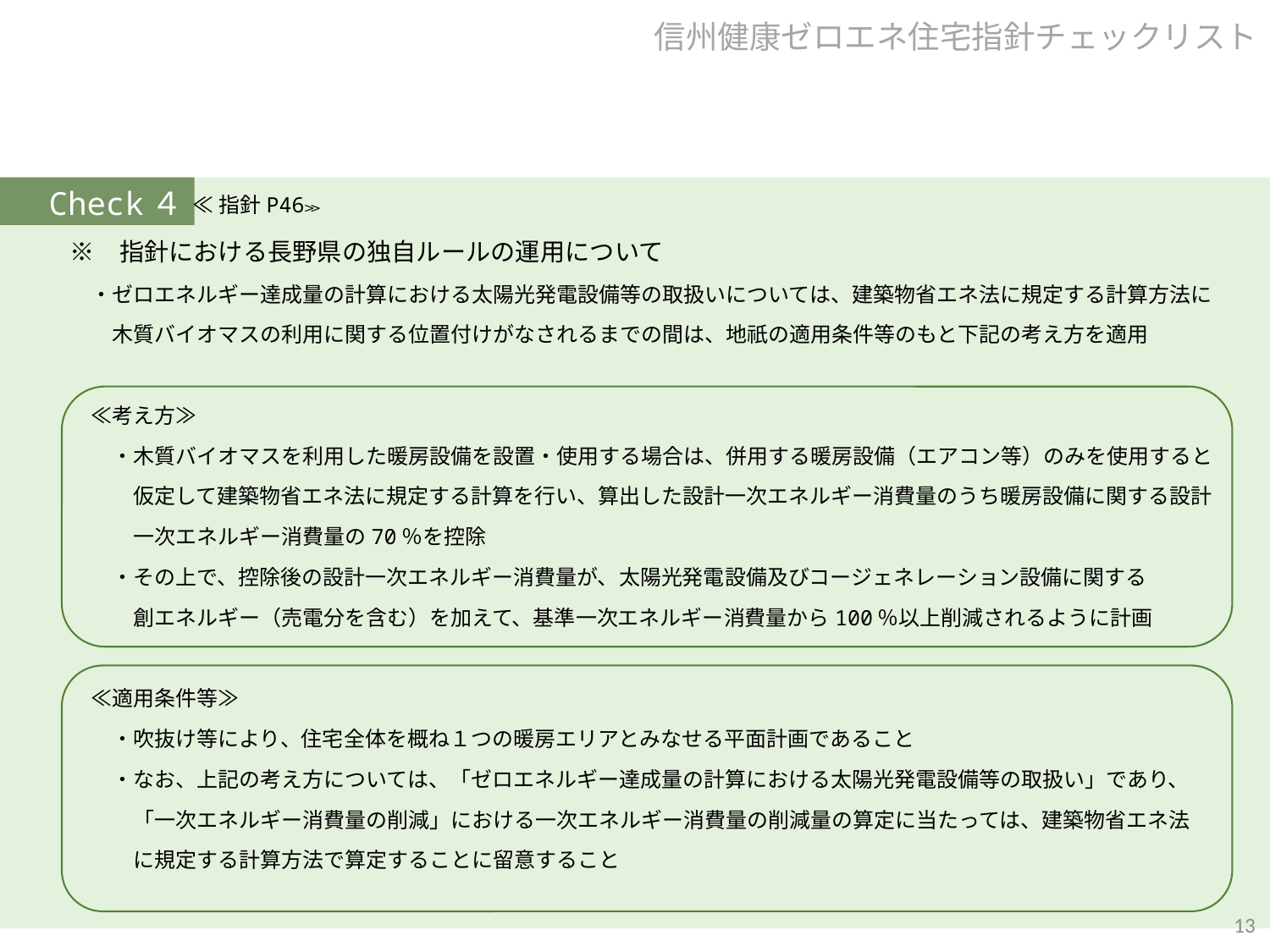

信州健康ゼロエネ住宅指針チェックリスト

Check４
　※　指針における長野県の独自ルールの運用について
　　・ゼロエネルギー達成量の計算における太陽光発電設備等の取扱いについては、建築物省エネ法に規定する計算方法に
　　　木質バイオマスの利用に関する位置付けがなされるまでの間は、地祇の適用条件等のもと下記の考え方を適用

　　≪考え方≫
　　　・木質バイオマスを利用した暖房設備を設置・使用する場合は、併用する暖房設備（エアコン等）のみを使用すると
　　　　仮定して建築物省エネ法に規定する計算を行い、算出した設計一次エネルギー消費量のうち暖房設備に関する設計
　　　　一次エネルギー消費量の70％を控除
　　　・その上で、控除後の設計一次エネルギー消費量が、太陽光発電設備及びコージェネレーション設備に関する
　　　　創エネルギー（売電分を含む）を加えて、基準一次エネルギー消費量から100％以上削減されるように計画

　　≪適用条件等≫
　　　・吹抜け等により、住宅全体を概ね１つの暖房エリアとみなせる平面計画であること
　　　・なお、上記の考え方については、「ゼロエネルギー達成量の計算における太陽光発電設備等の取扱い」であり、
　　　　「一次エネルギー消費量の削減」における一次エネルギー消費量の削減量の算定に当たっては、建築物省エネ法
　　　　に規定する計算方法で算定することに留意すること
≪指針P46≫

13